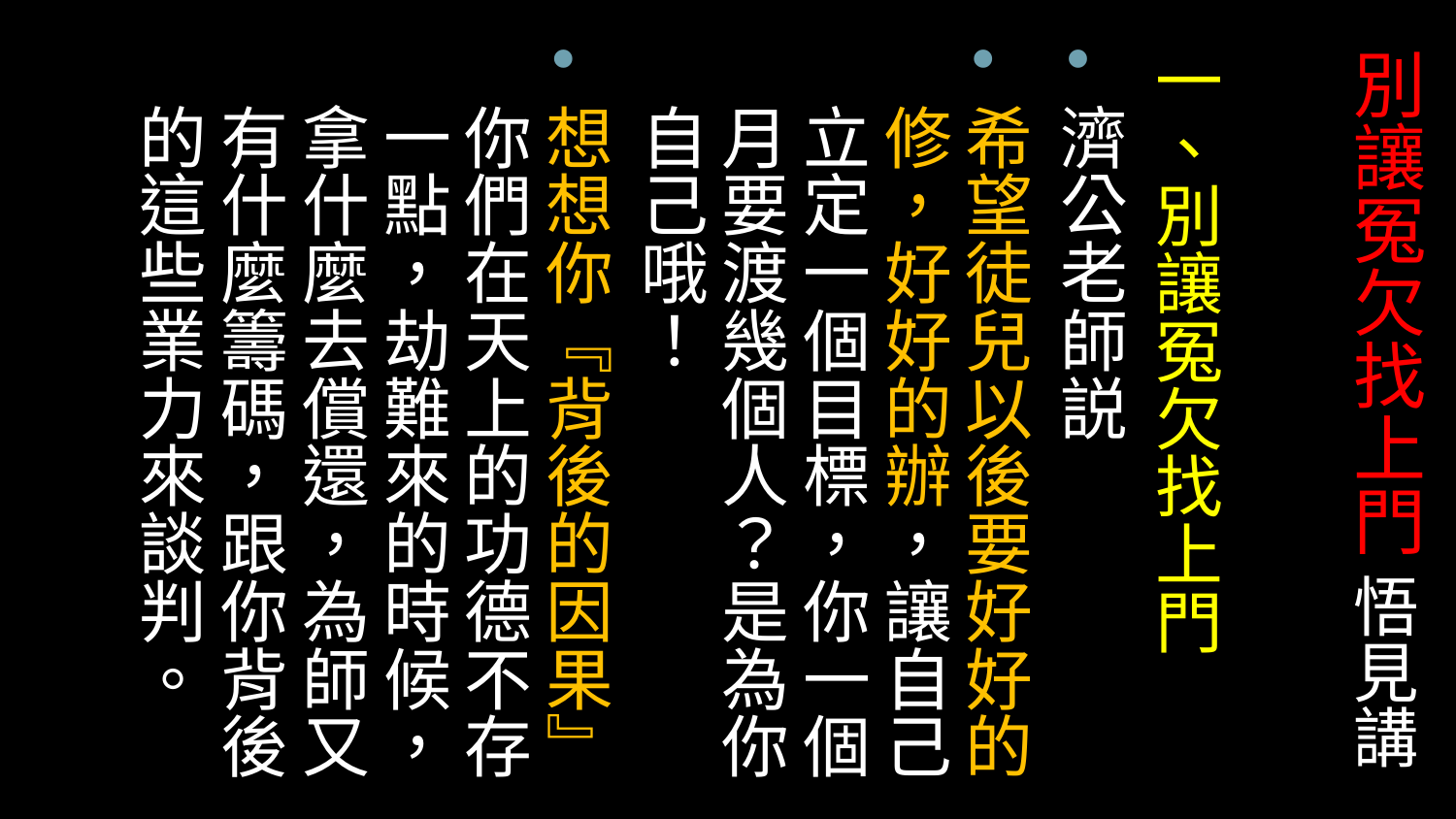

# 別讓冤欠找上門 悟見講
一、別讓冤欠找上門
濟公老師説
希望徒兒以後要好好的修，好好的辦，讓自己立定一個目標，你一個月要渡幾個人？是為你自己哦！
想想你『背後的因果』你們在天上的功德不存一點，劫難來的時候，拿什麼去償還，為師又有什麼籌碼，跟你背後的這些業力來談判。